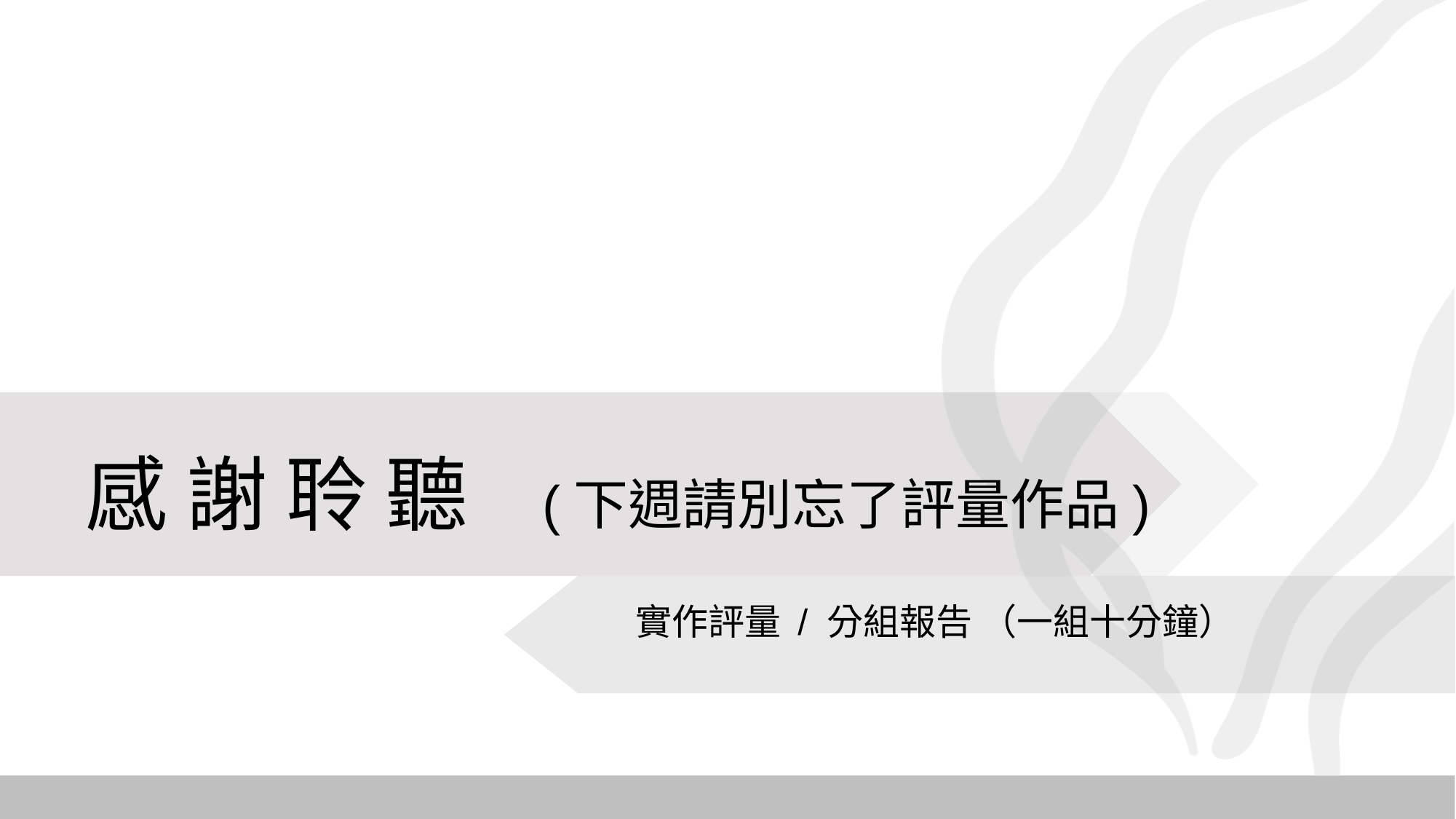

# 感 謝 聆 聽   (下週請別忘了評量作品)

實作評量 / 分組報告 （一組十分鐘）